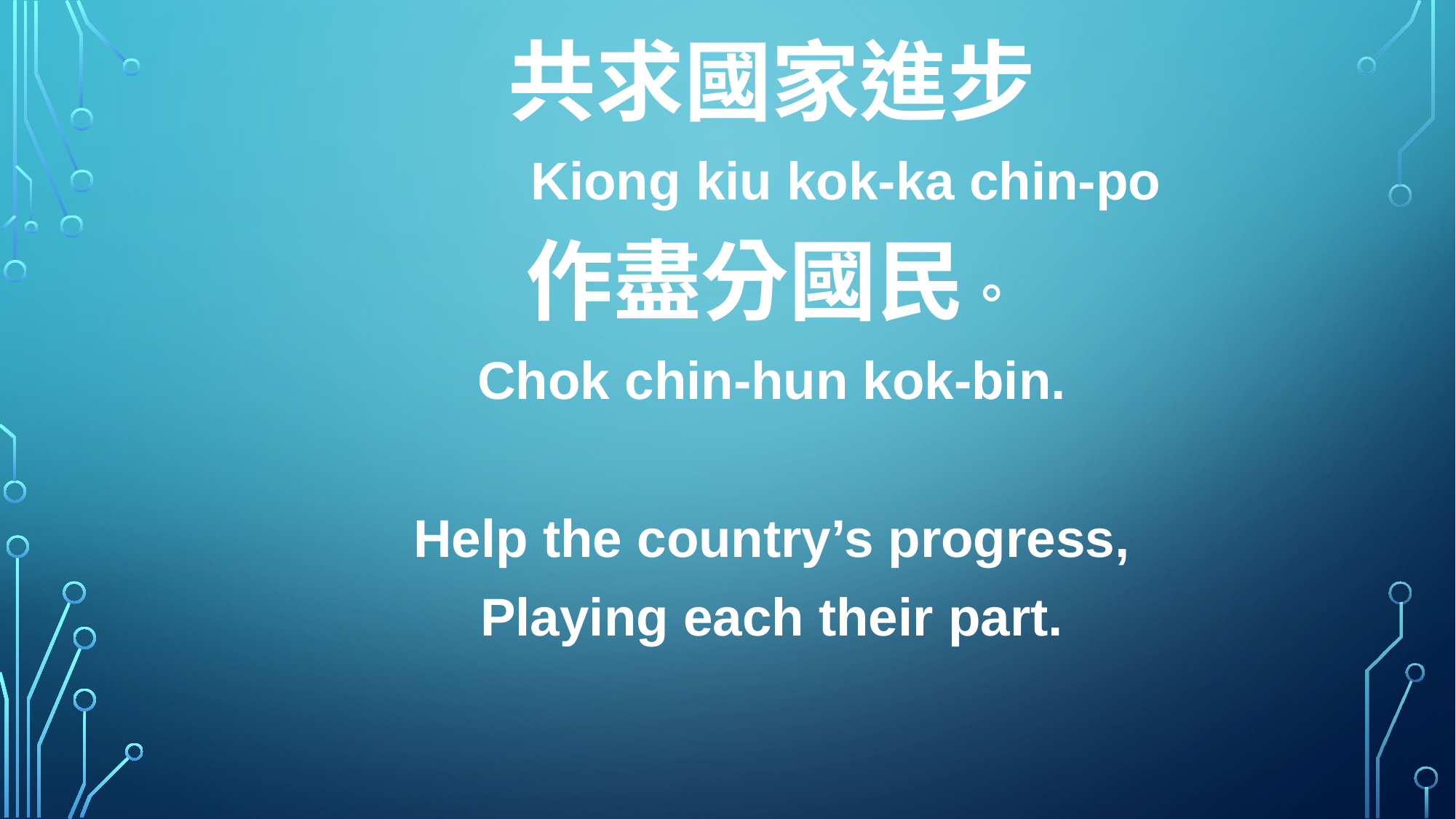

共求國家進步
                   Kiong kiu kok-ka chin-po
作盡分國民。
Chok chin-hun kok-bin.

Help the country’s progress,
Playing each their part.